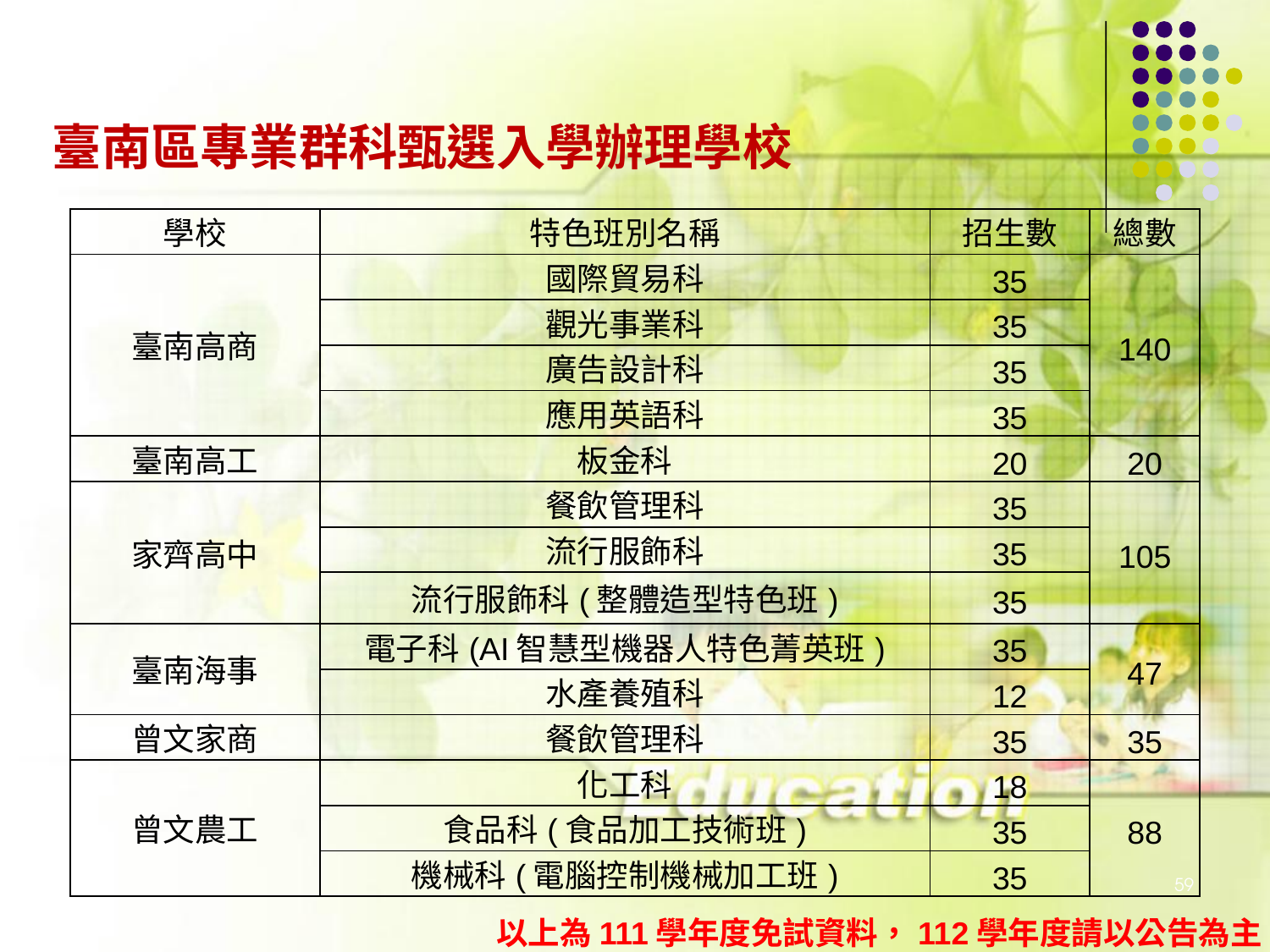

臺南區專業群科甄選入學辦理學校
| 學校 | 特色班別名稱 | 招生數 | 總數 |
| --- | --- | --- | --- |
| 臺南高商 | 國際貿易科 | 35 | 140 |
|  | 觀光事業科 | 35 |  |
|  | 廣告設計科 | 35 |  |
|  | 應用英語科 | 35 |  |
| 臺南高工 | 板金科 | 20 | 20 |
| 家齊高中 | 餐飲管理科 | 35 | 105 |
|  | 流行服飾科 | 35 |  |
|  | 流行服飾科(整體造型特色班) | 35 |  |
| 臺南海事 | 電子科(AI智慧型機器人特色菁英班) | 35 | 47 |
|  | 水產養殖科 | 12 |  |
| 曾文家商 | 餐飲管理科 | 35 | 35 |
| 曾文農工 | 化工科 | 18 | 88 |
|  | 食品科(食品加工技術班) | 35 |  |
|  | 機械科(電腦控制機械加工班) | 35 |  |
59
以上為111學年度免試資料，112學年度請以公告為主。